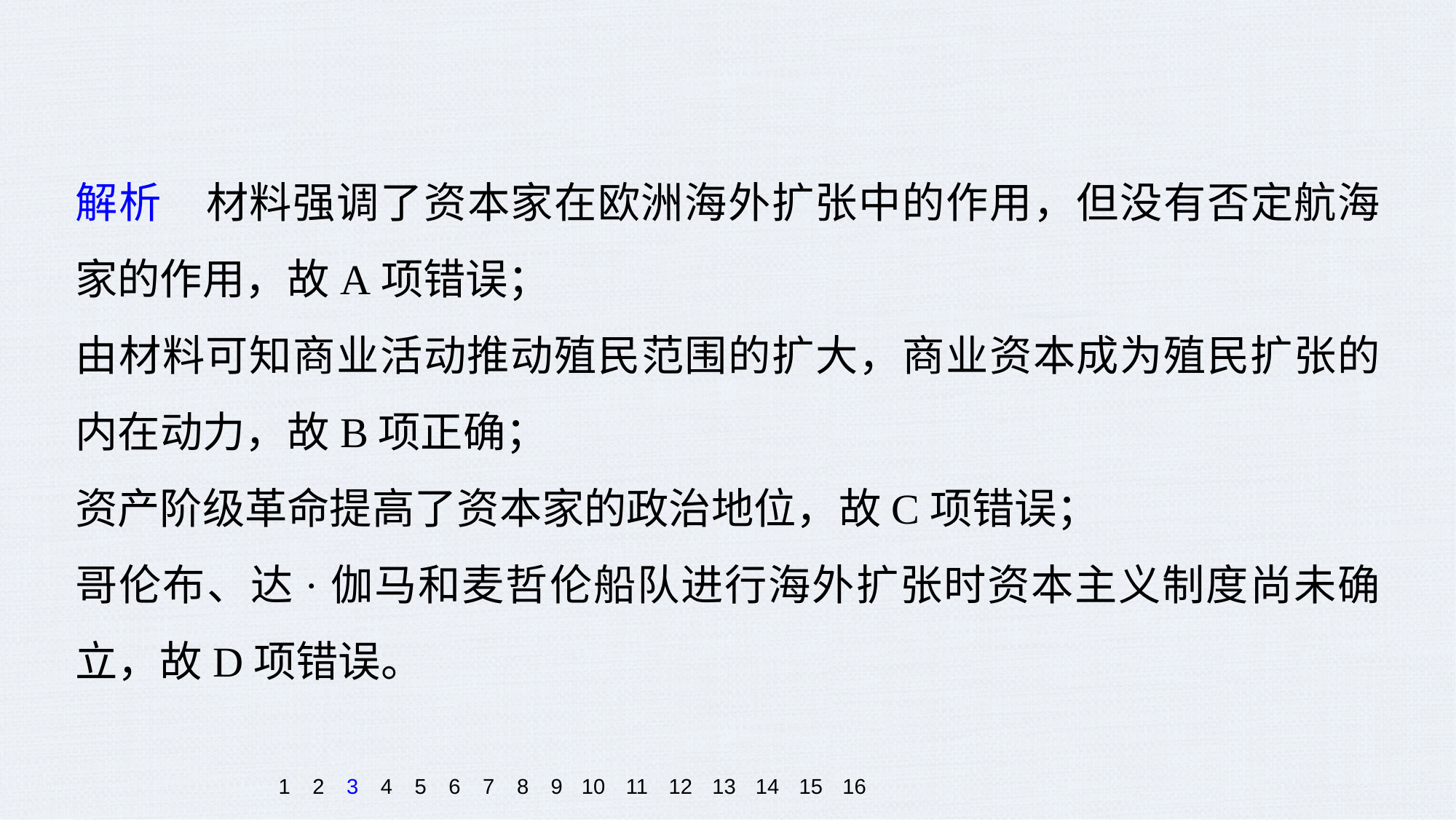

解析　材料强调了资本家在欧洲海外扩张中的作用，但没有否定航海家的作用，故A项错误；
由材料可知商业活动推动殖民范围的扩大，商业资本成为殖民扩张的内在动力，故B项正确；
资产阶级革命提高了资本家的政治地位，故C项错误；
哥伦布、达·伽马和麦哲伦船队进行海外扩张时资本主义制度尚未确立，故D项错误。
1
2
3
4
5
6
7
8
9
10
11
12
13
14
15
16